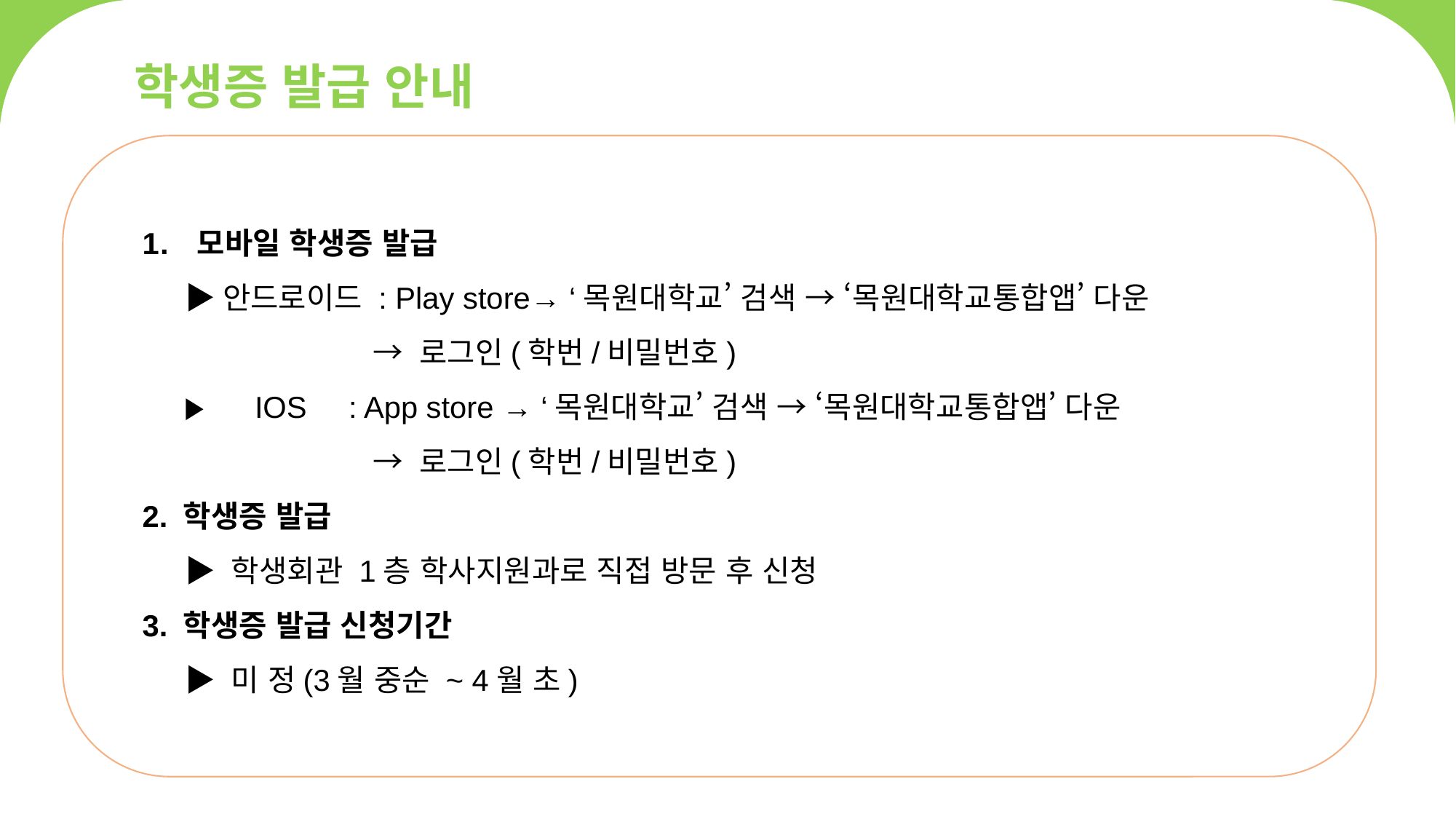

학생증 발급 안내

모바일 학생증 발급
     ▶안드로이드 : Play store→ ‘목원대학교’ 검색 → ‘목원대학교통합앱’ 다운
                           → 로그인(학번/비밀번호)
     ▶      IOS     : App store → ‘목원대학교’ 검색 → ‘목원대학교통합앱’ 다운
                           → 로그인(학번/비밀번호)
2. 학생증 발급
     ▶ 학생회관 1층 학사지원과로 직접 방문 후 신청
3. 학생증 발급 신청기간
     ▶ 미 정(3월 중순 ~ 4월 초)